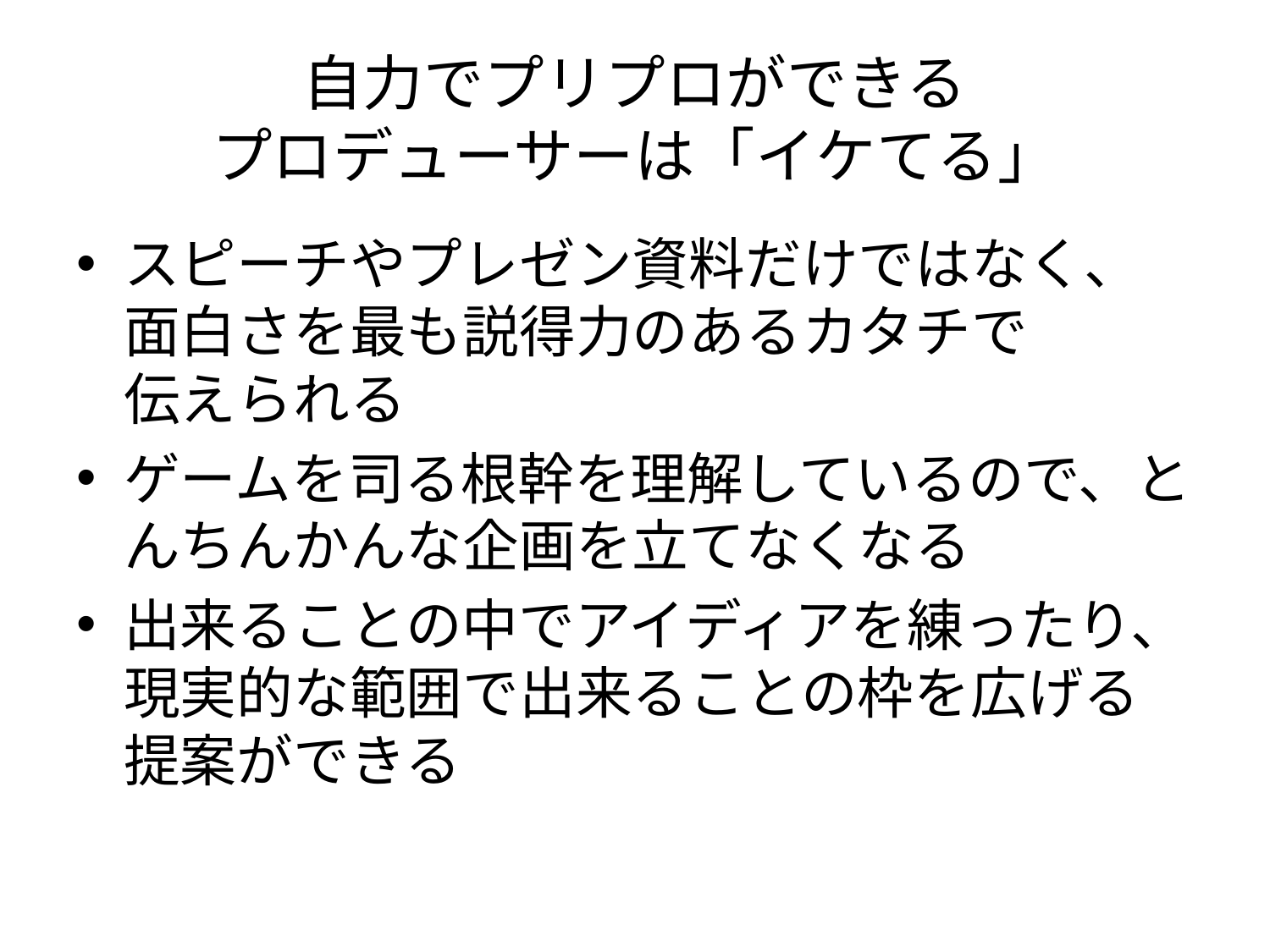

# 自力でプリプロができる プロデューサーは「イケてる」
スピーチやプレゼン資料だけではなく、面白さを最も説得力のあるカタチで
伝えられる
ゲームを司る根幹を理解しているので、とんちんかんな企画を立てなくなる
出来ることの中でアイディアを練ったり、現実的な範囲で出来ることの枠を広げる提案ができる